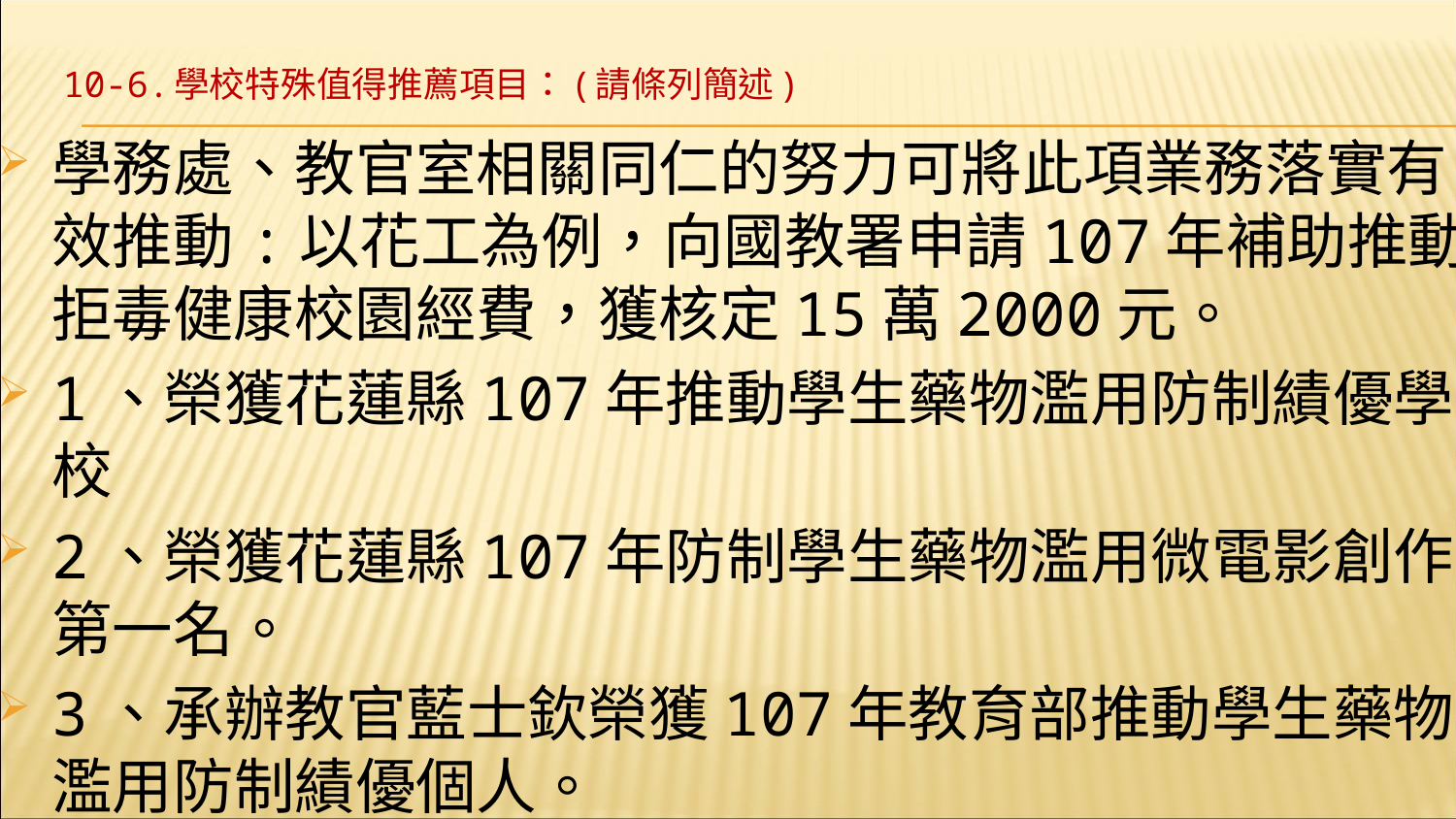

# 10-6.學校特殊值得推薦項目：(請條列簡述)
學務處、教官室相關同仁的努力可將此項業務落實有效推動:以花工為例，向國教署申請107年補助推動拒毒健康校園經費，獲核定15萬2000元。
1、榮獲花蓮縣107年推動學生藥物濫用防制績優學校
2、榮獲花蓮縣107年防制學生藥物濫用微電影創作第一名。
3、承辦教官藍士欽榮獲107年教育部推動學生藥物濫用防制績優個人。